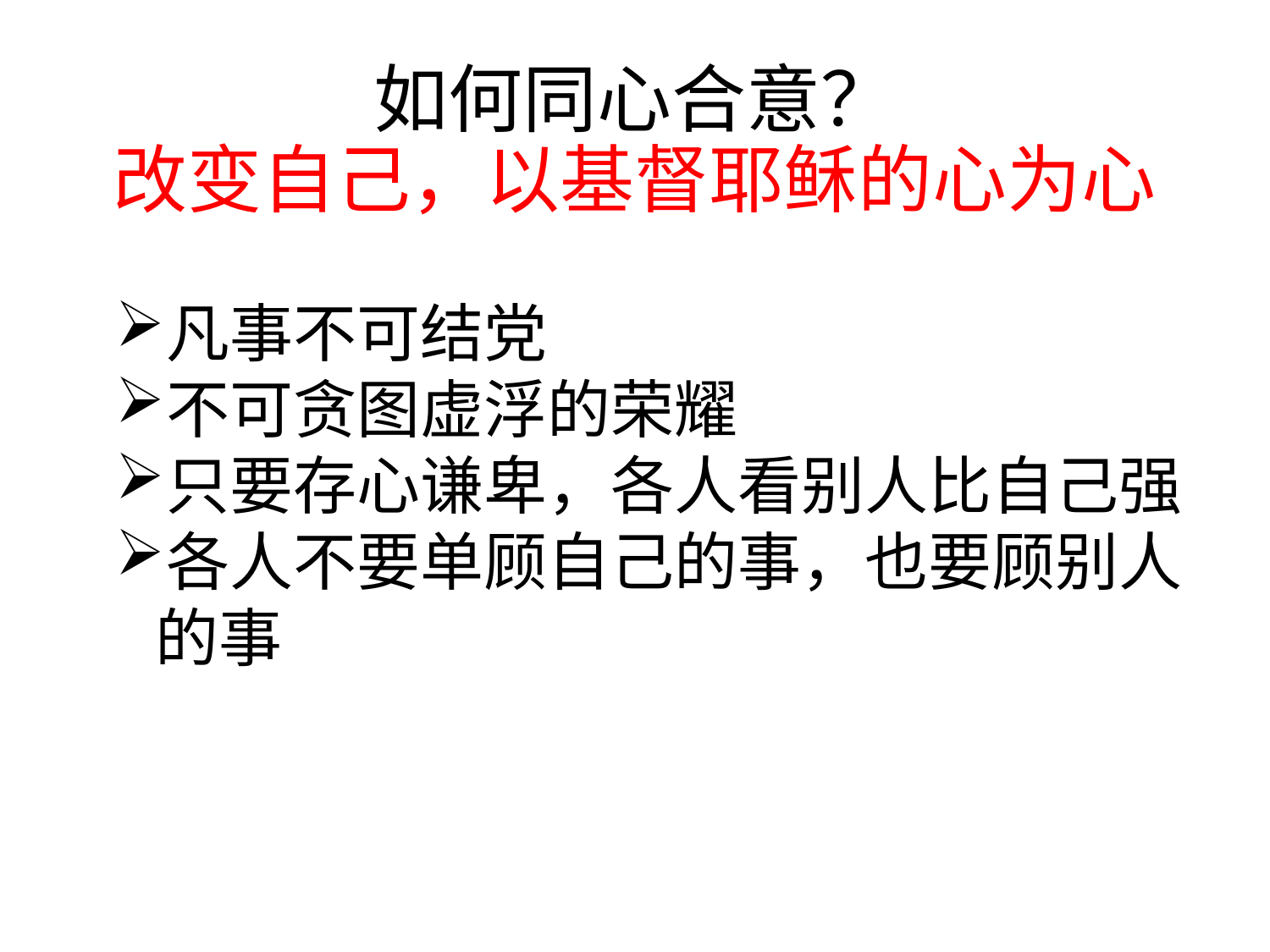

# 如何同心合意？ 改变自己，以基督耶稣的心为心
凡事不可结党
不可贪图虚浮的荣耀
只要存心谦卑，各人看别人比自己强
各人不要单顾自己的事，也要顾别人的事